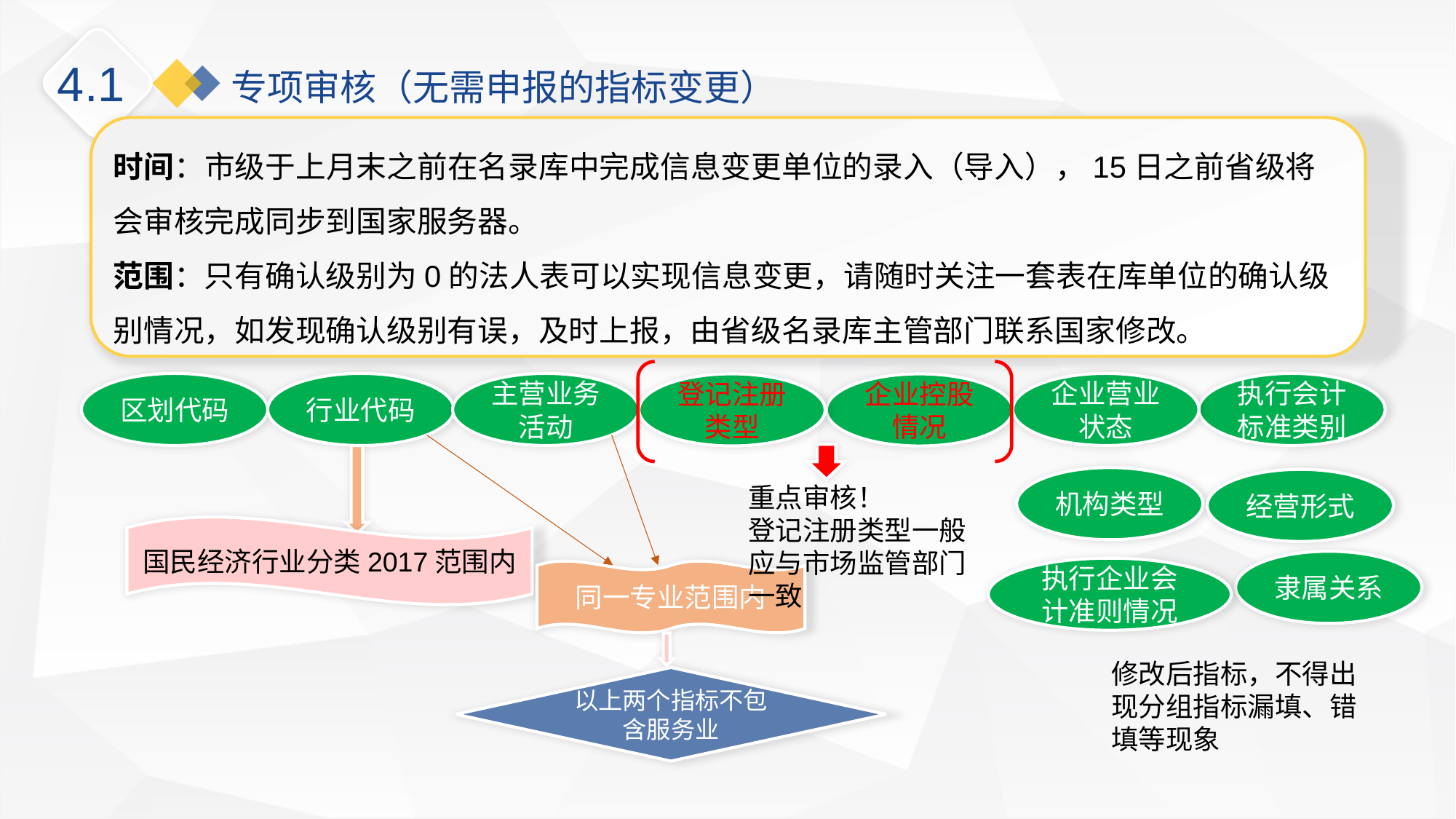

4.1
专项审核（无需申报的指标变更）

时间：市级于上月末之前在名录库中完成信息变更单位的录入（导入），15日之前省级将会审核完成同步到国家服务器。
范围：只有确认级别为0的法人表可以实现信息变更，请随时关注一套表在库单位的确认级别情况，如发现确认级别有误，及时上报，由省级名录库主管部门联系国家修改。

区划代码
行业代码
主营业务活动
企业营业状态
执行会计标准类别
登记注册类型
企业控股情况

机构类型
经营形式
重点审核！
登记注册类型一般应与市场监管部门一致
国民经济行业分类2017范围内
隶属关系
执行企业会计准则情况
同一专业范围内

修改后指标，不得出现分组指标漏填、错填等现象
以上两个指标不包含服务业
56